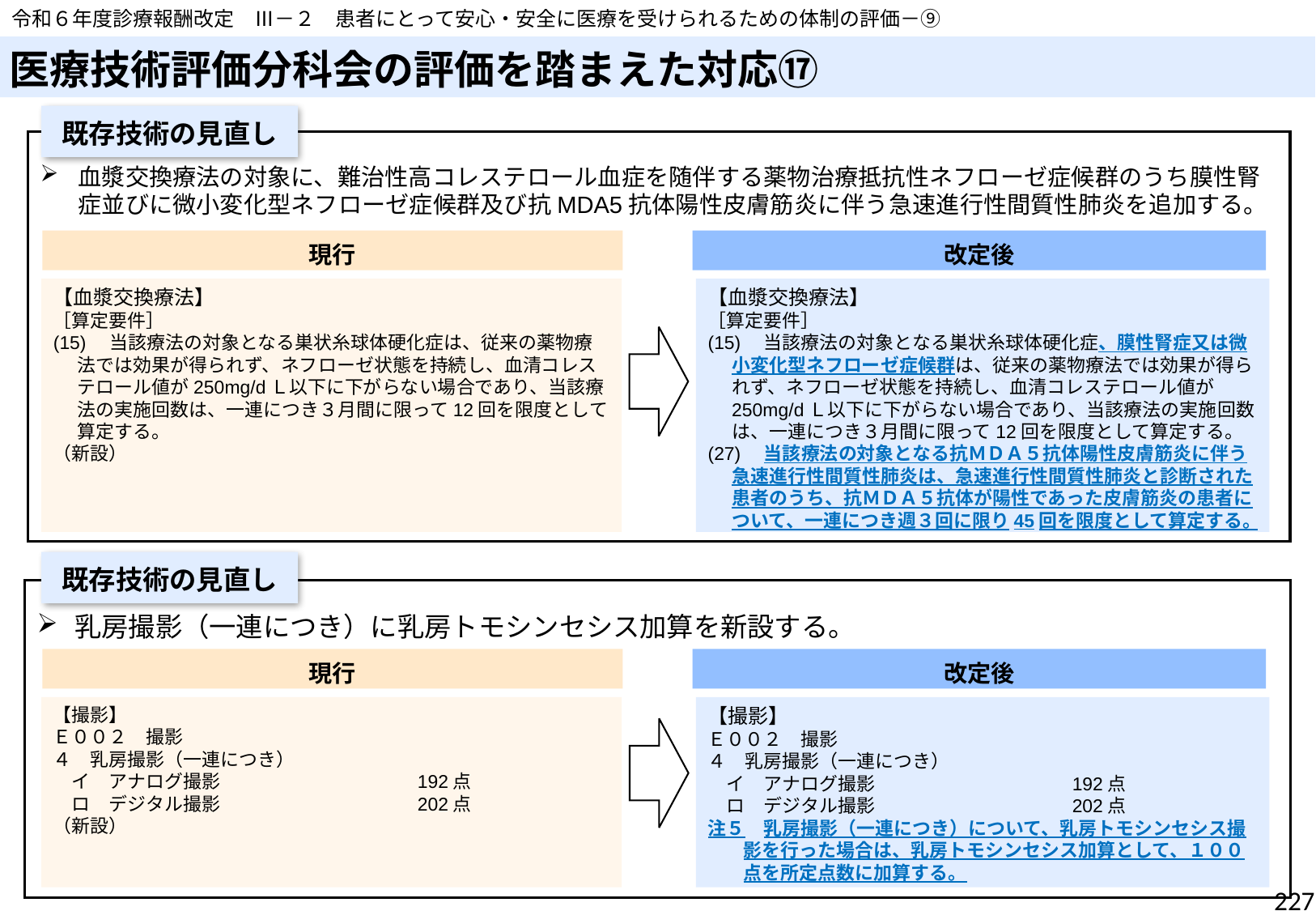

令和６年度診療報酬改定　Ⅲ－２　患者にとって安心・安全に医療を受けられるための体制の評価－⑨
# 医療技術評価分科会の評価を踏まえた対応⑰
既存技術の見直し

血漿交換療法の対象に、難治性高コレステロール血症を随伴する薬物治療抵抗性ネフローゼ症候群のうち膜性腎症並びに微小変化型ネフローゼ症候群及び抗MDA5抗体陽性皮膚筋炎に伴う急速進行性間質性肺炎を追加する。

現行
改定後
【血漿交換療法】
［算定要件］
(15)　当該療法の対象となる巣状糸球体硬化症は、従来の薬物療法では効果が得られず、ネフローゼ状態を持続し、血清コレステロール値が250mg/dＬ以下に下がらない場合であり、当該療法の実施回数は、一連につき３月間に限って12回を限度として算定する。
（新設）
【血漿交換療法】
［算定要件］
(15)　当該療法の対象となる巣状糸球体硬化症、膜性腎症又は微小変化型ネフローゼ症候群は、従来の薬物療法では効果が得られず、ネフローゼ状態を持続し、血清コレステロール値が250mg/dＬ以下に下がらない場合であり、当該療法の実施回数は、一連につき３月間に限って12回を限度として算定する。
(27)　当該療法の対象となる抗ＭＤＡ５抗体陽性皮膚筋炎に伴う急速進行性間質性肺炎は、急速進行性間質性肺炎と診断された患者のうち、抗ＭＤＡ５抗体が陽性であった皮膚筋炎の患者について、一連につき週３回に限り45回を限度として算定する。

既存技術の見直し

乳房撮影（一連につき）に乳房トモシンセシス加算を新設する。

現行
改定後
【撮影】
Ｅ００２　撮影
４　乳房撮影（一連につき）
　イ　アナログ撮影                       	192点
　ロ　デジタル撮影                       	202点
（新設）

【撮影】
Ｅ００２　撮影
４　乳房撮影（一連につき）
　イ　アナログ撮影                       	192点
　ロ　デジタル撮影                       	202点
注５　乳房撮影（一連につき）について、乳房トモシンセシス撮影を行った場合は、乳房トモシンセシス加算として、１００点を所定点数に加算する。

227